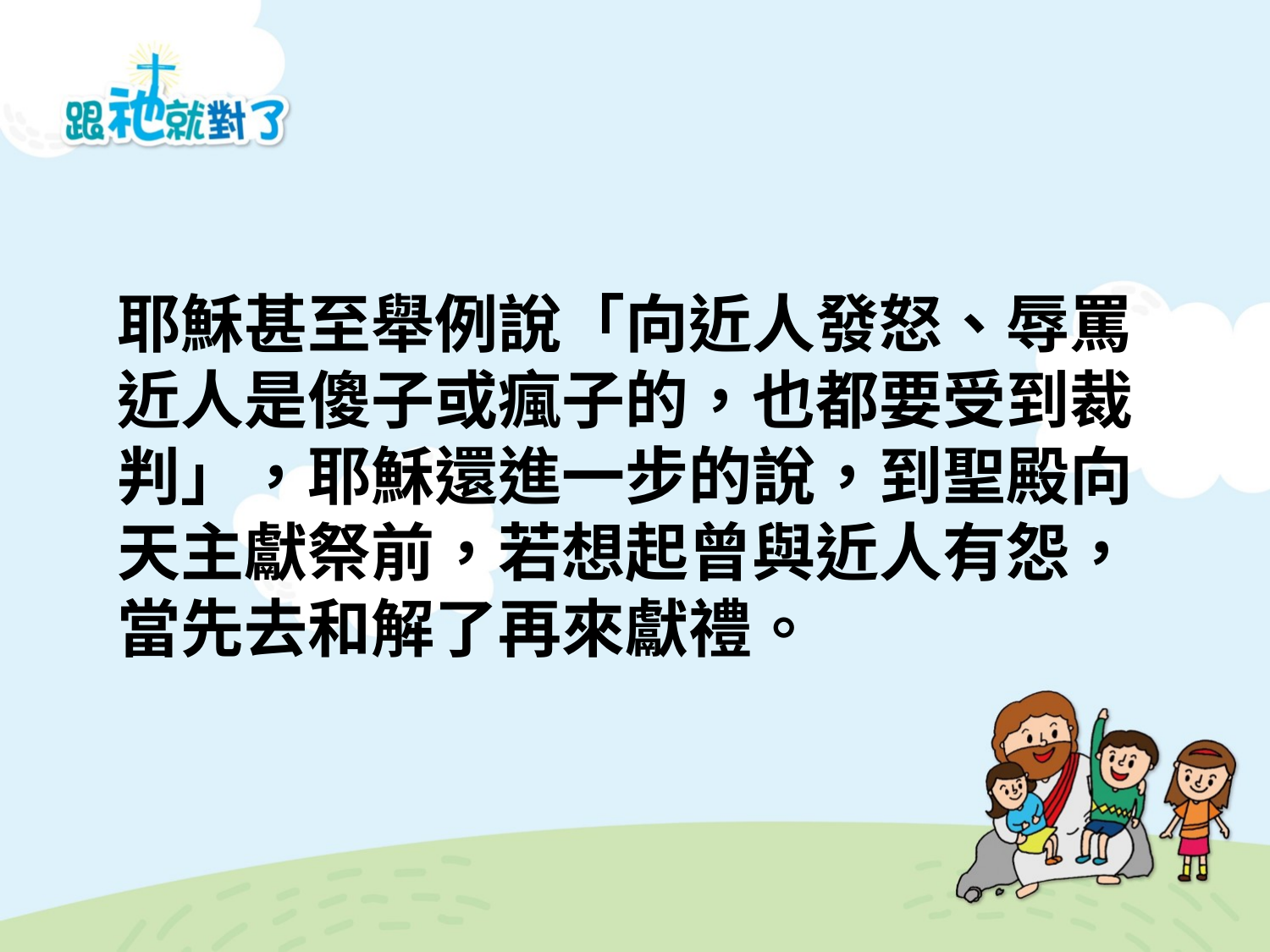

耶穌甚至舉例說「向近人發怒、辱罵近人是傻子或瘋子的，也都要受到裁判」，耶穌還進一步的說，到聖殿向天主獻祭前，若想起曾與近人有怨，當先去和解了再來獻禮。